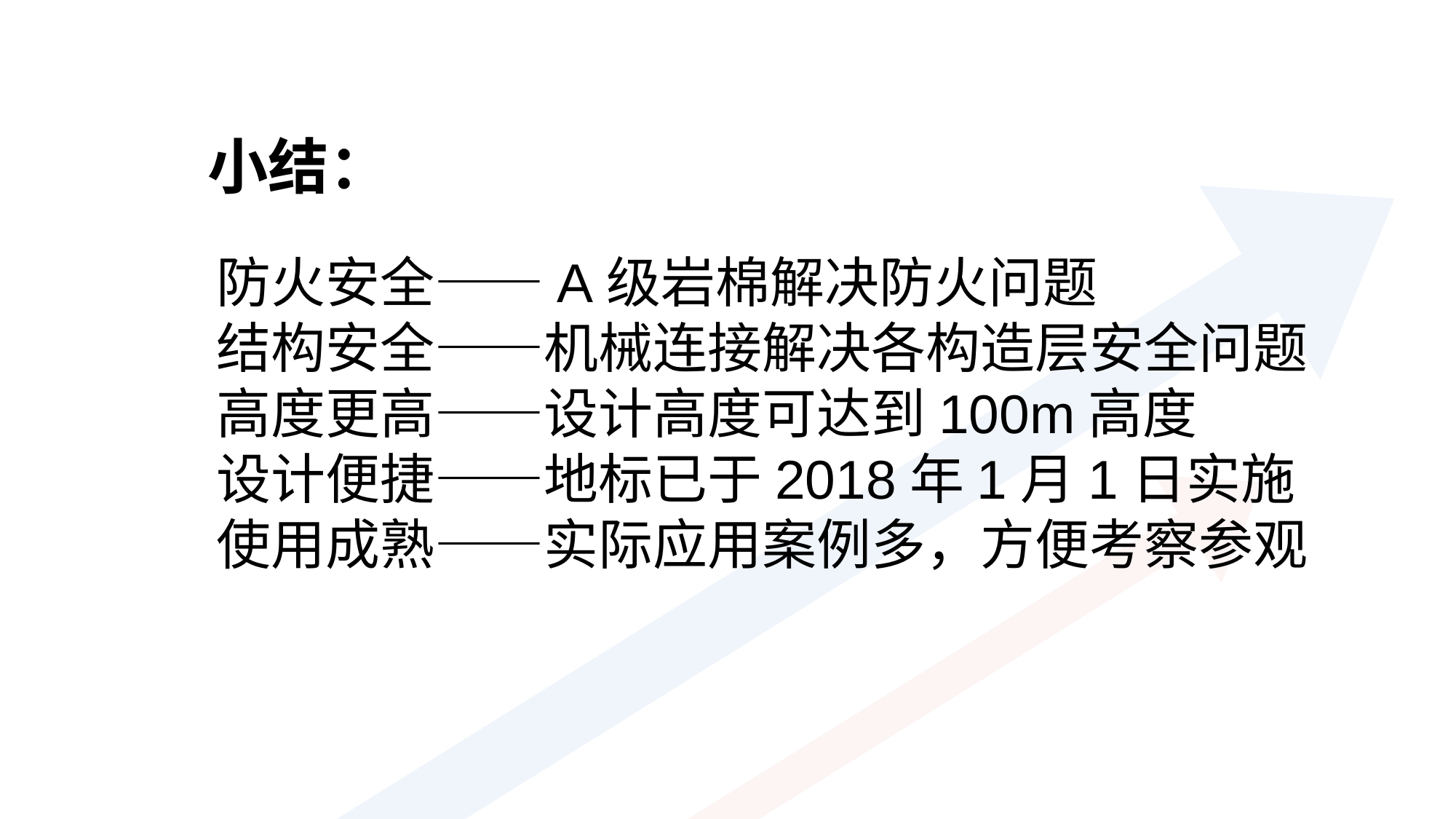

小结：
防火安全——A级岩棉解决防火问题
结构安全——机械连接解决各构造层安全问题
高度更高——设计高度可达到100m高度
设计便捷——地标已于2018年1月1日实施
使用成熟——实际应用案例多，方便考察参观